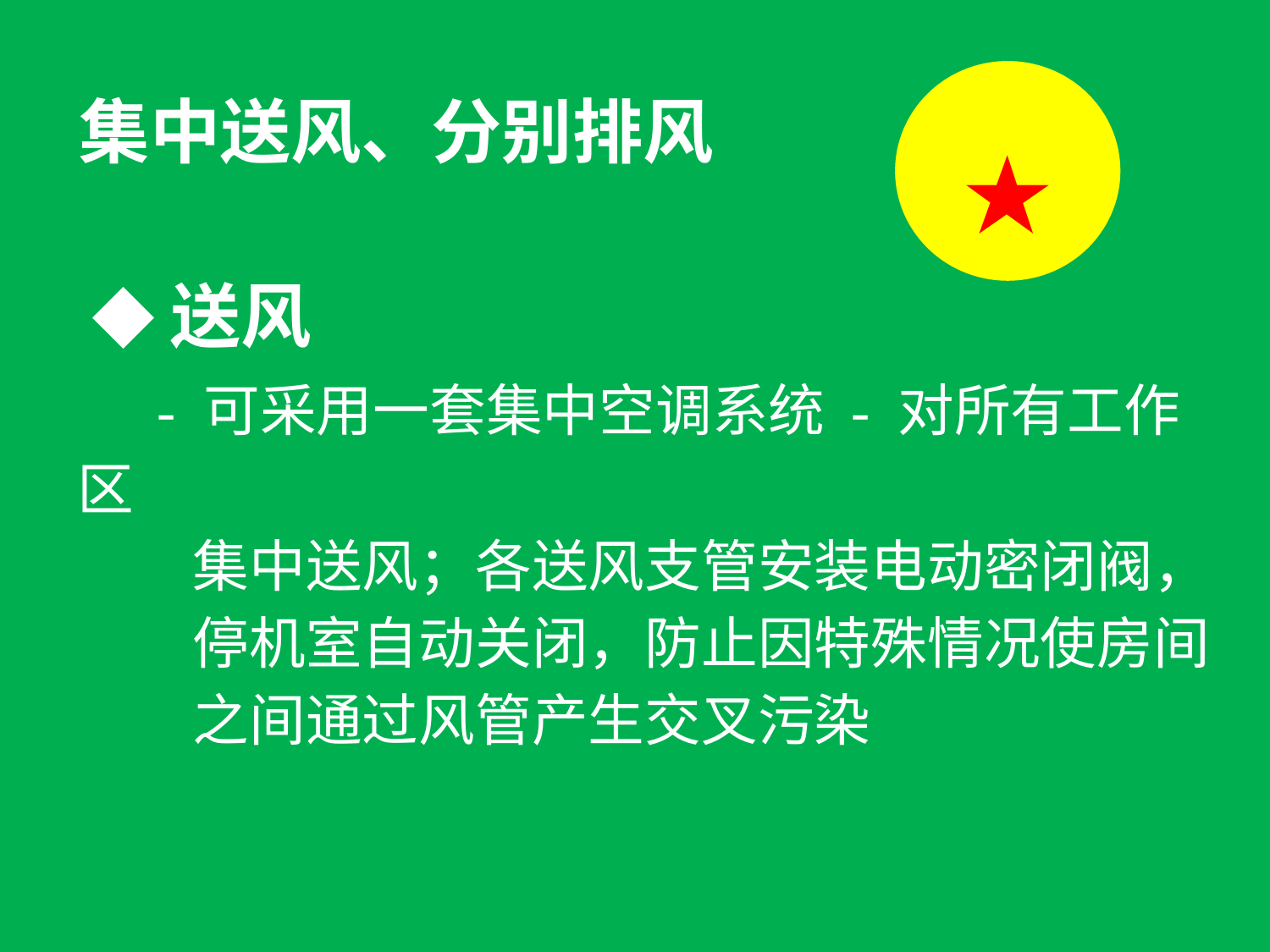

★
# 集中送风、分别排风
 ◆送风
     - 可采用一套集中空调系统 - 对所有工作区
        集中送风；各送风支管安装电动密闭阀，
        停机室自动关闭，防止因特殊情况使房间
        之间通过风管产生交叉污染